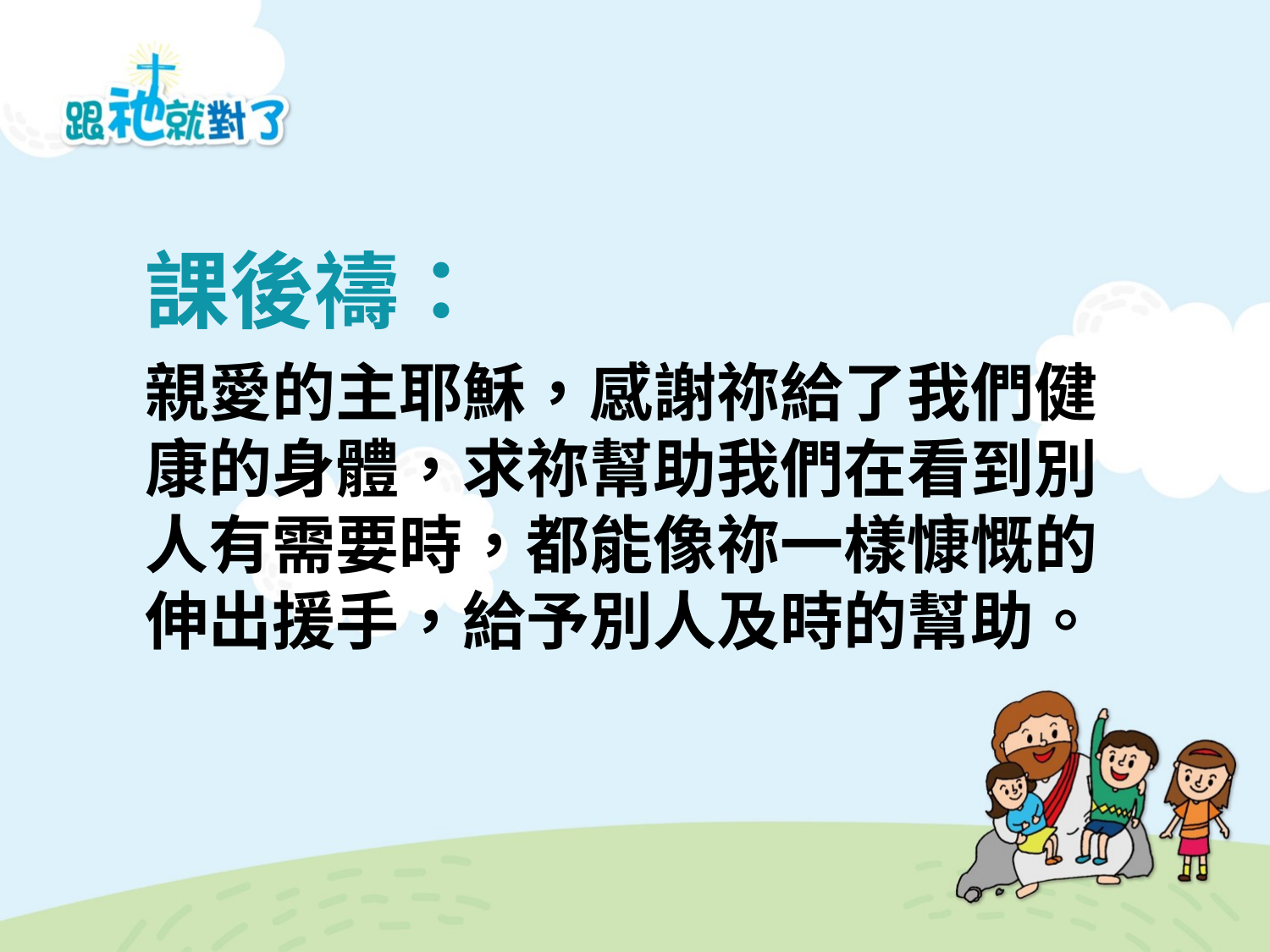

課後禱：
親愛的主耶穌，感謝祢給了我們健康的身體，求祢幫助我們在看到別人有需要時，都能像祢一樣慷慨的伸出援手，給予別人及時的幫助。